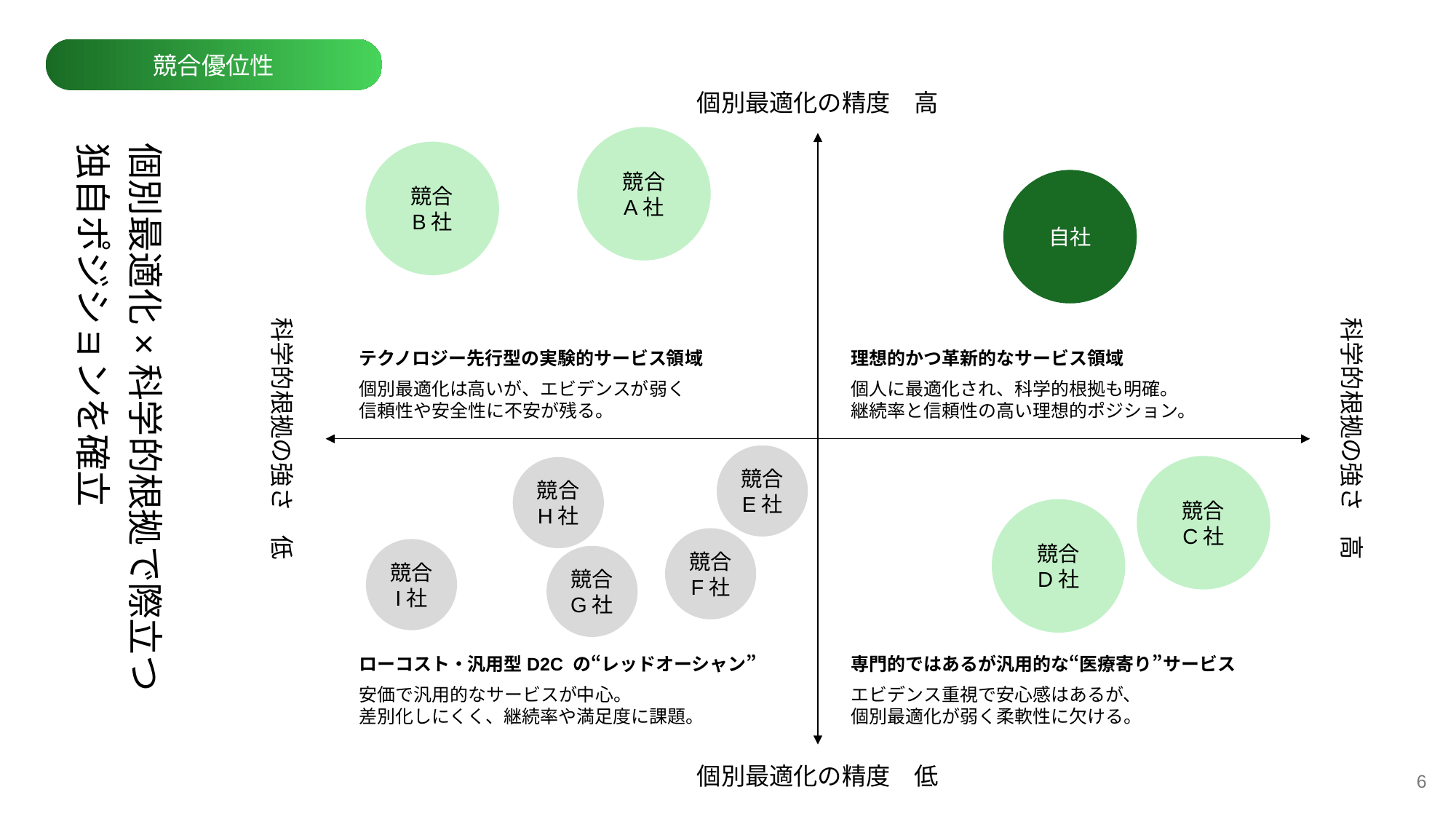

競合優位性
個別最適化の精度　高
競合
A社
競合
B社
自社
科学的根拠の強さ　低
科学的根拠の強さ　高
テクノロジー先行型の実験的サービス領域
個別最適化は高いが、エビデンスが弱く
信頼性や安全性に不安が残る。
理想的かつ革新的なサービス領域
個人に最適化され、科学的根拠も明確。
継続率と信頼性の高い理想的ポジション。
競合
E社
競合
C社
競合
H社
競合
D社
競合
F社
競合
I社
競合
G社
ローコスト・汎用型D2C の“レッドオーシャン”
安価で汎用的なサービスが中心。
差別化しにくく、継続率や満足度に課題。
専門的ではあるが汎用的な“医療寄り”サービス
エビデンス重視で安心感はあるが、
個別最適化が弱く柔軟性に欠ける。
個別最適化の精度　低
個別最適化×科学的根拠で際立つ
独自ポジションを確立
6